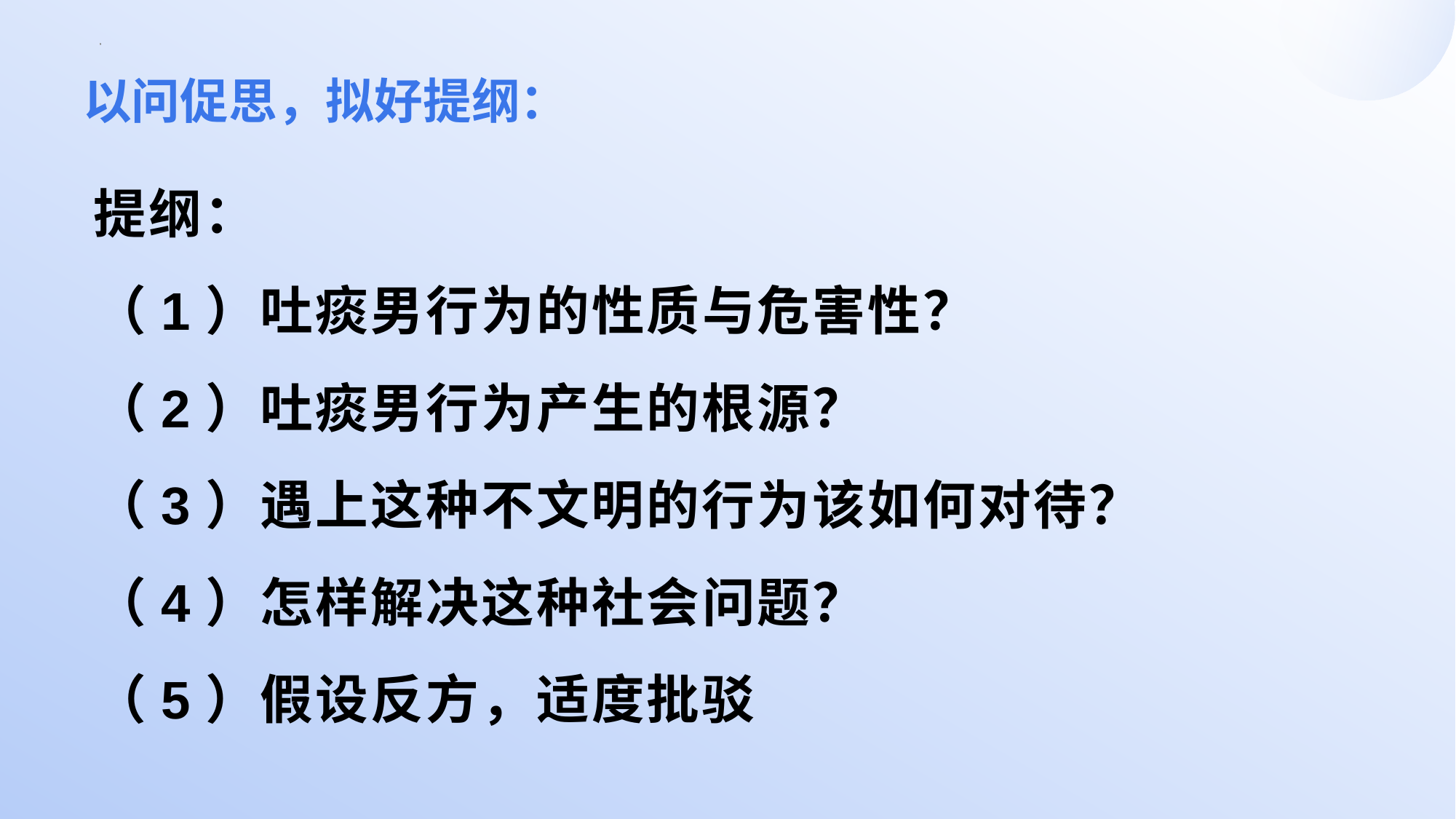

# 以问促思，拟好提纲：
提纲：
（1）吐痰男行为的性质与危害性？
（2）吐痰男行为产生的根源？
（3）遇上这种不文明的行为该如何对待？
（4）怎样解决这种社会问题？
（5）假设反方，适度批驳